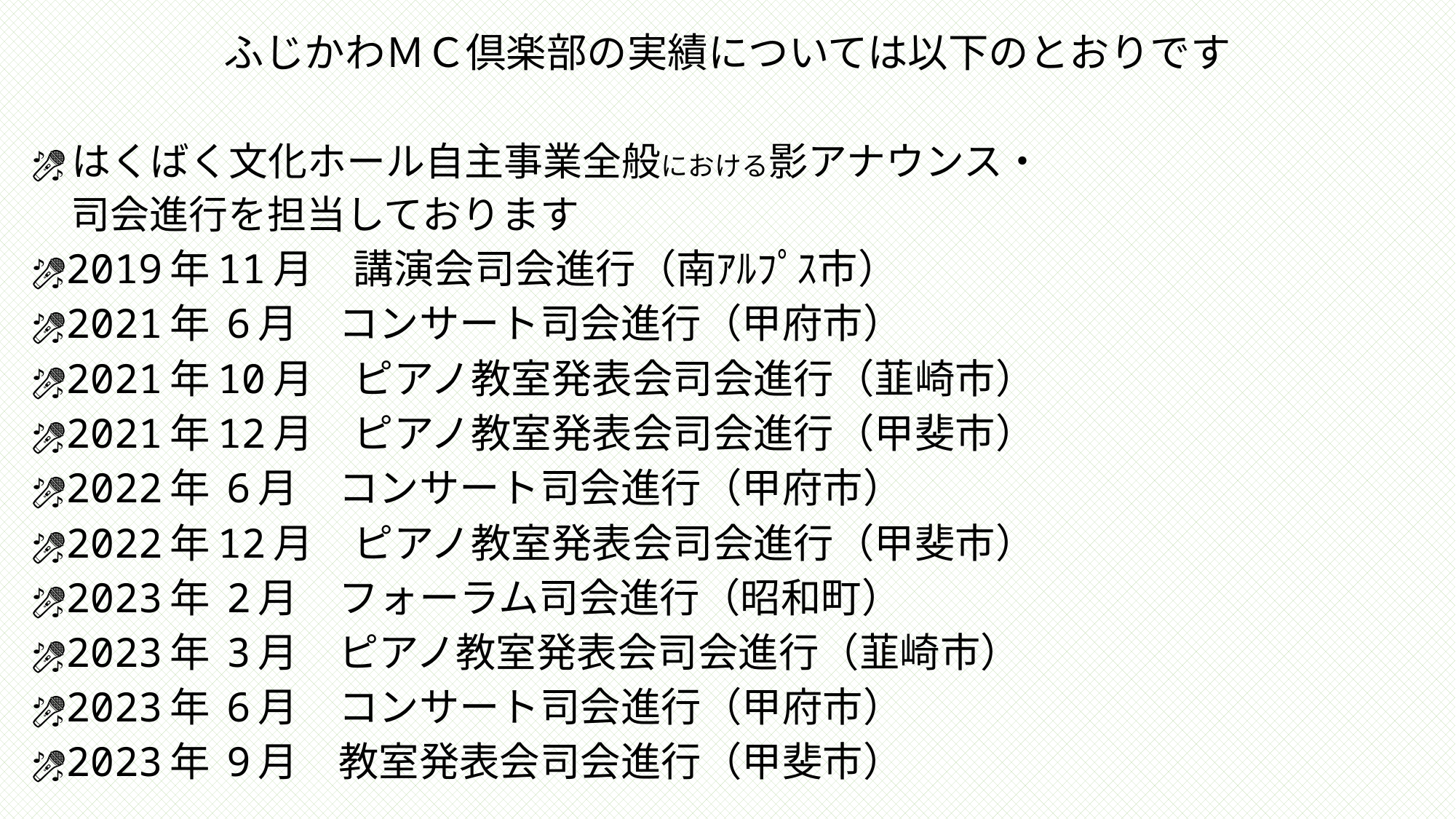

ふじかわＭＣ倶楽部の実績については以下のとおりです

🎤はくばく文化ホール自主事業全般における影アナウンス・
　司会進行を担当しております
🎤2019年11月　講演会司会進行（南ｱﾙﾌﾟｽ市）
🎤2021年 6月　コンサート司会進行（甲府市）
🎤2021年10月　ピアノ教室発表会司会進行（韮崎市）
🎤2021年12月　ピアノ教室発表会司会進行（甲斐市）
🎤2022年 6月　コンサート司会進行（甲府市）
🎤2022年12月　ピアノ教室発表会司会進行（甲斐市）
🎤2023年 2月　フォーラム司会進行（昭和町）
🎤2023年 3月　ピアノ教室発表会司会進行（韮崎市）
🎤2023年 6月　コンサート司会進行（甲府市）
🎤2023年 9月　教室発表会司会進行（甲斐市）